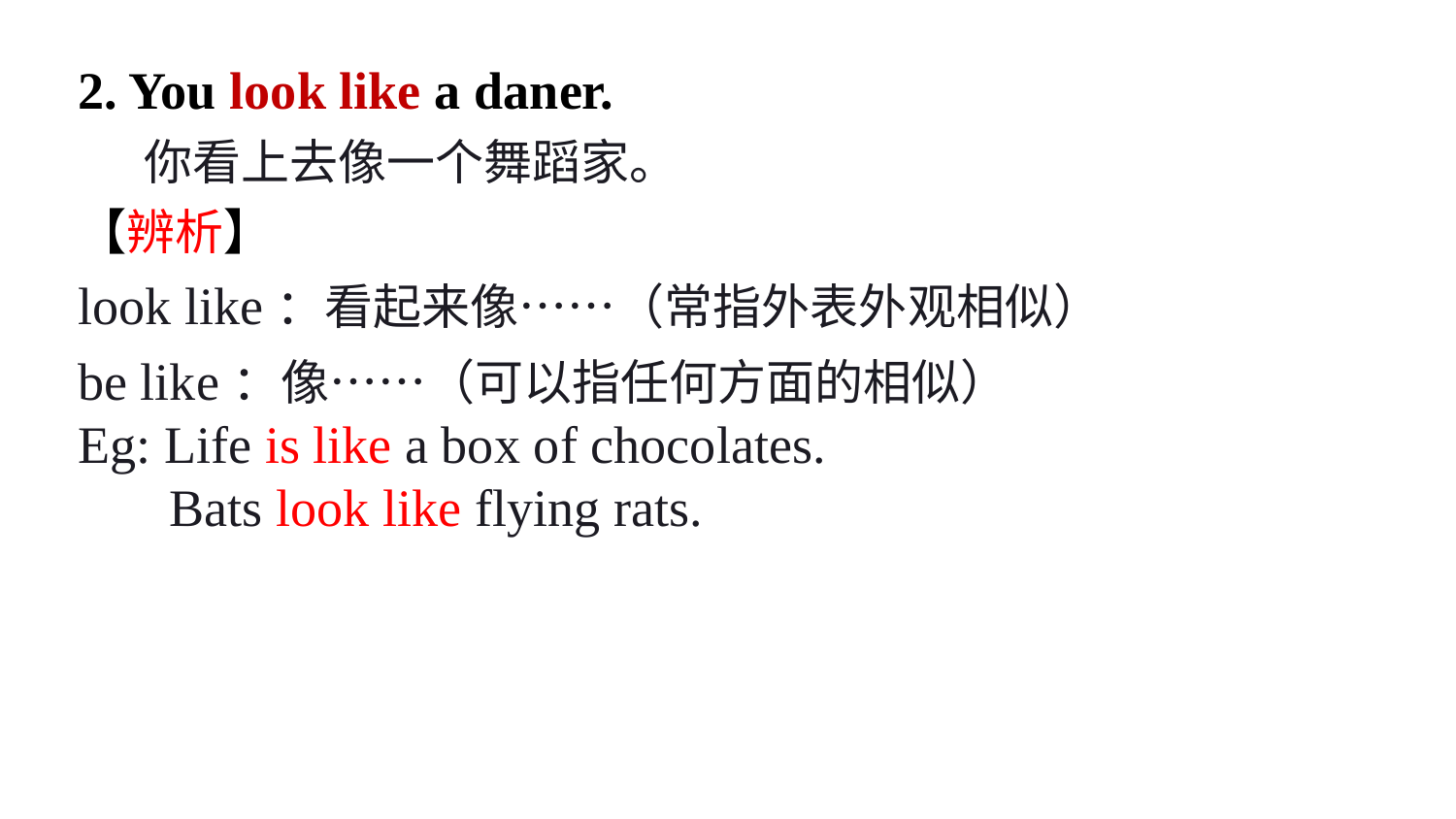

2. You look like a daner.
     你看上去像一个舞蹈家。
【辨析】
look like：看起来像……（常指外表外观相似）
be like：像……（可以指任何方面的相似）
Eg: Life is like a box of chocolates.
       Bats look like flying rats.